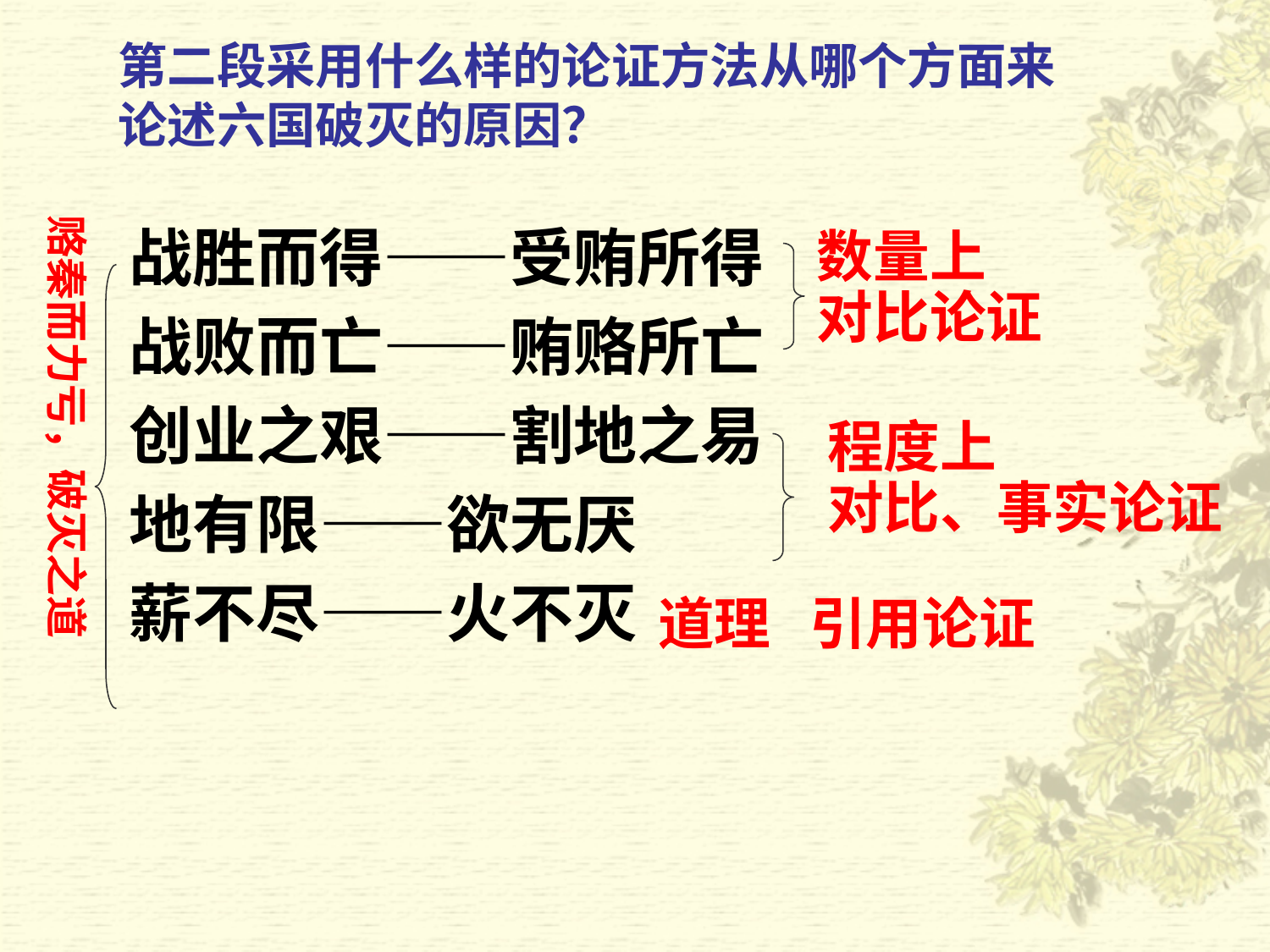

# 第二段采用什么样的论证方法从哪个方面来论述六国破灭的原因？
赂秦而力亏，破灭之道
战胜而得——受贿所得
战败而亡——贿赂所亡
创业之艰——割地之易
地有限——欲无厌
薪不尽——火不灭
数量上
对比论证

程度上
对比、事实论证

道理   引用论证